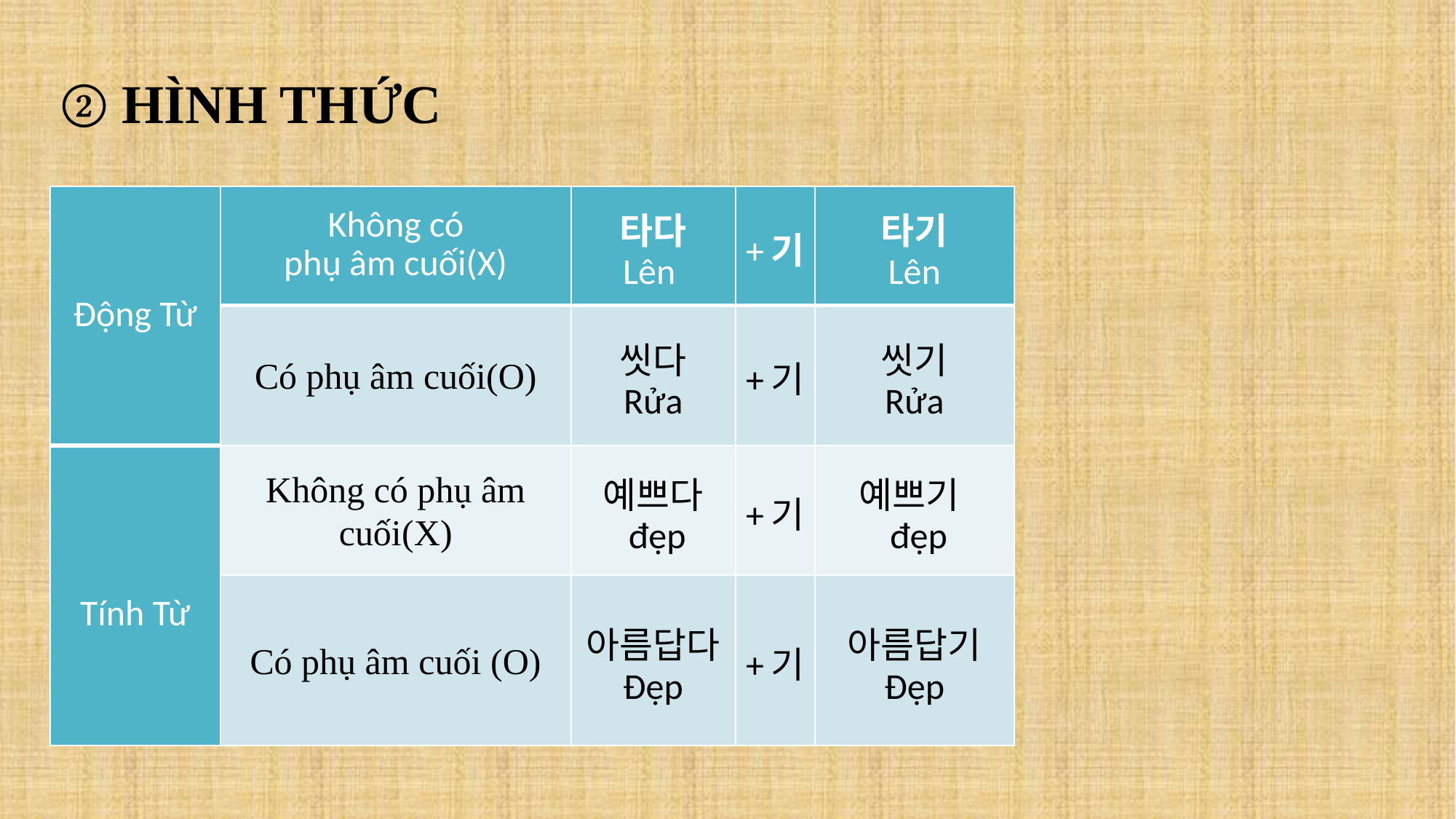

② HÌNH THỨC
| Động Từ | Không có phụ âm cuối(X) | 타다 Lên | +기 | 타기 Lên |
| --- | --- | --- | --- | --- |
|  | Có phụ âm cuối(O) | 씻다 Rửa | +기 | 씻기 Rửa |
| Tính Từ | Không có phụ âm cuối(X) | 예쁘다 đẹp | +기 | 예쁘기 đẹp |
|  | Có phụ âm cuối (O) | 아름답다 Đẹp | +기 | 아름답기 Đẹp |